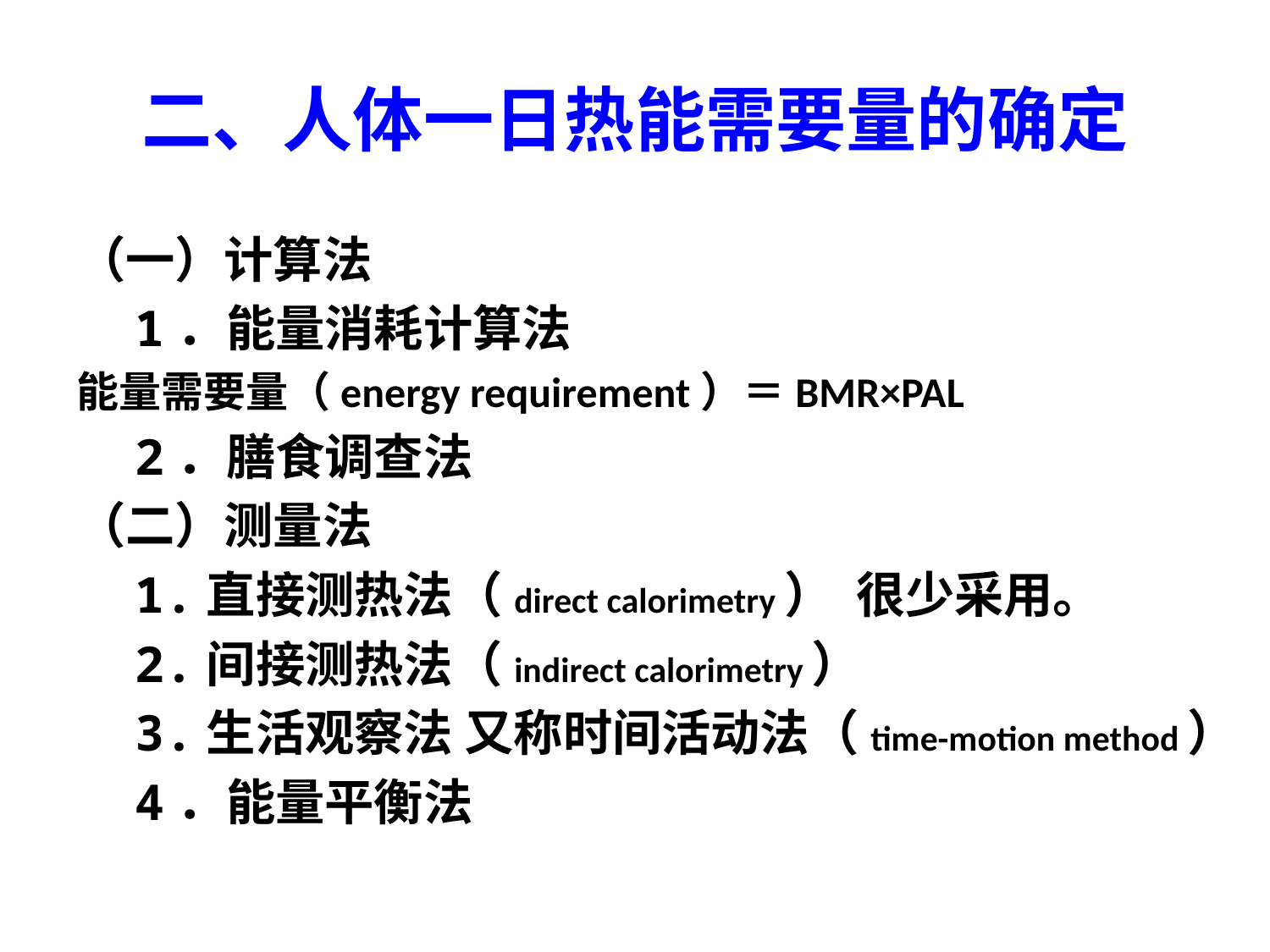

# 二、人体一日热能需要量的确定
（一）计算法
  1．能量消耗计算法
能量需要量（energy requirement）＝BMR×PAL
  2．膳食调查法
（二）测量法
  1.直接测热法（direct calorimetry）  很少采用。
  2.间接测热法（indirect calorimetry）
  3.生活观察法 又称时间活动法（time-motion method）
  4．能量平衡法